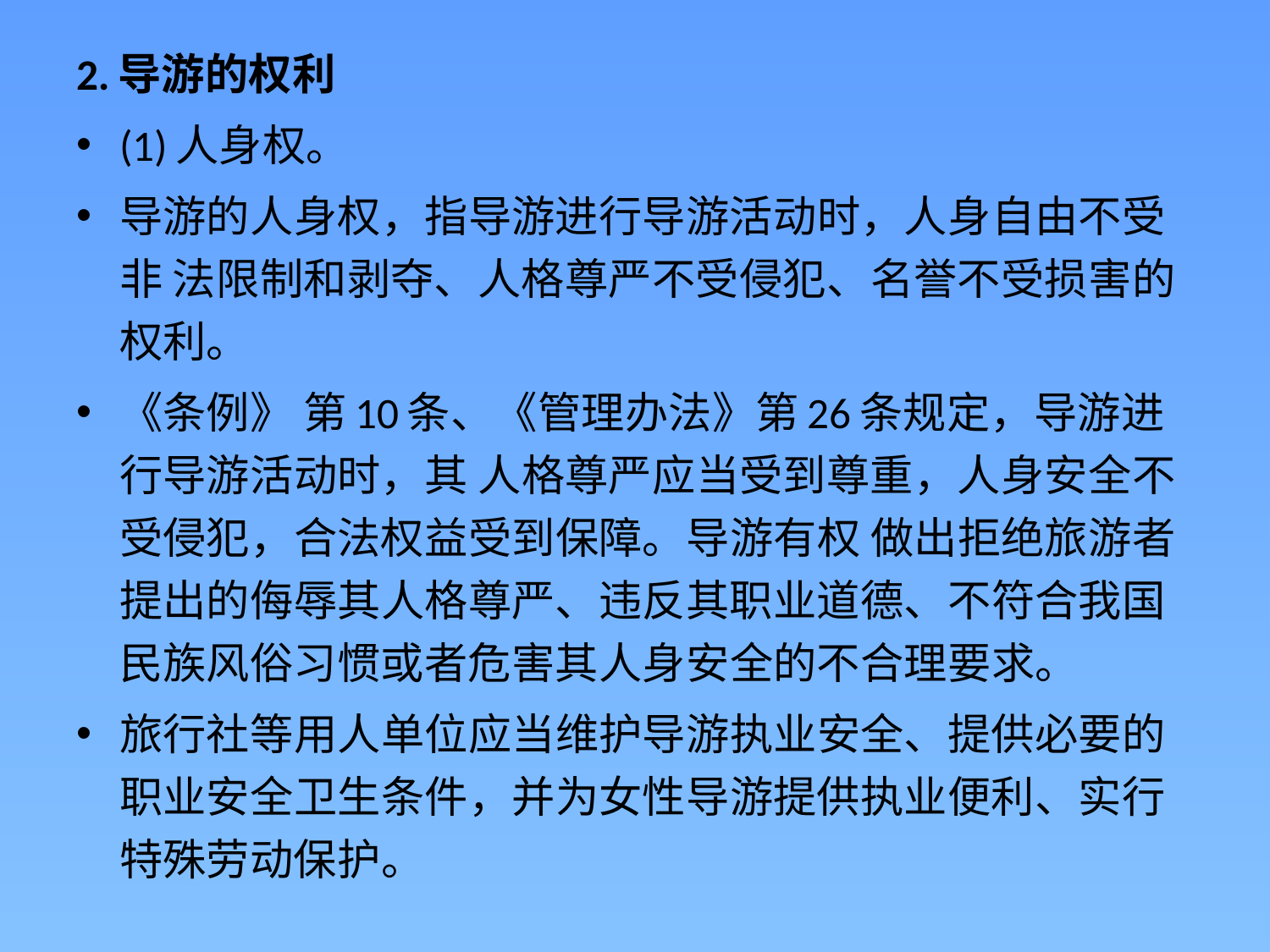

2.导游的权利
(1)人身权。
导游的人身权，指导游进行导游活动时，人身自由不受非 法限制和剥夺、人格尊严不受侵犯、名誉不受损害的权利。
《条例》 第10条、《管理办法》第26条规定，导游进行导游活动时，其 人格尊严应当受到尊重，人身安全不受侵犯，合法权益受到保障。导游有权 做出拒绝旅游者提出的侮辱其人格尊严、违反其职业道德、不符合我国民族风俗习惯或者危害其人身安全的不合理要求。
旅行社等用人单位应当维护导游执业安全、提供必要的职业安全卫生条件，并为女性导游提供执业便利、实行特殊劳动保护。